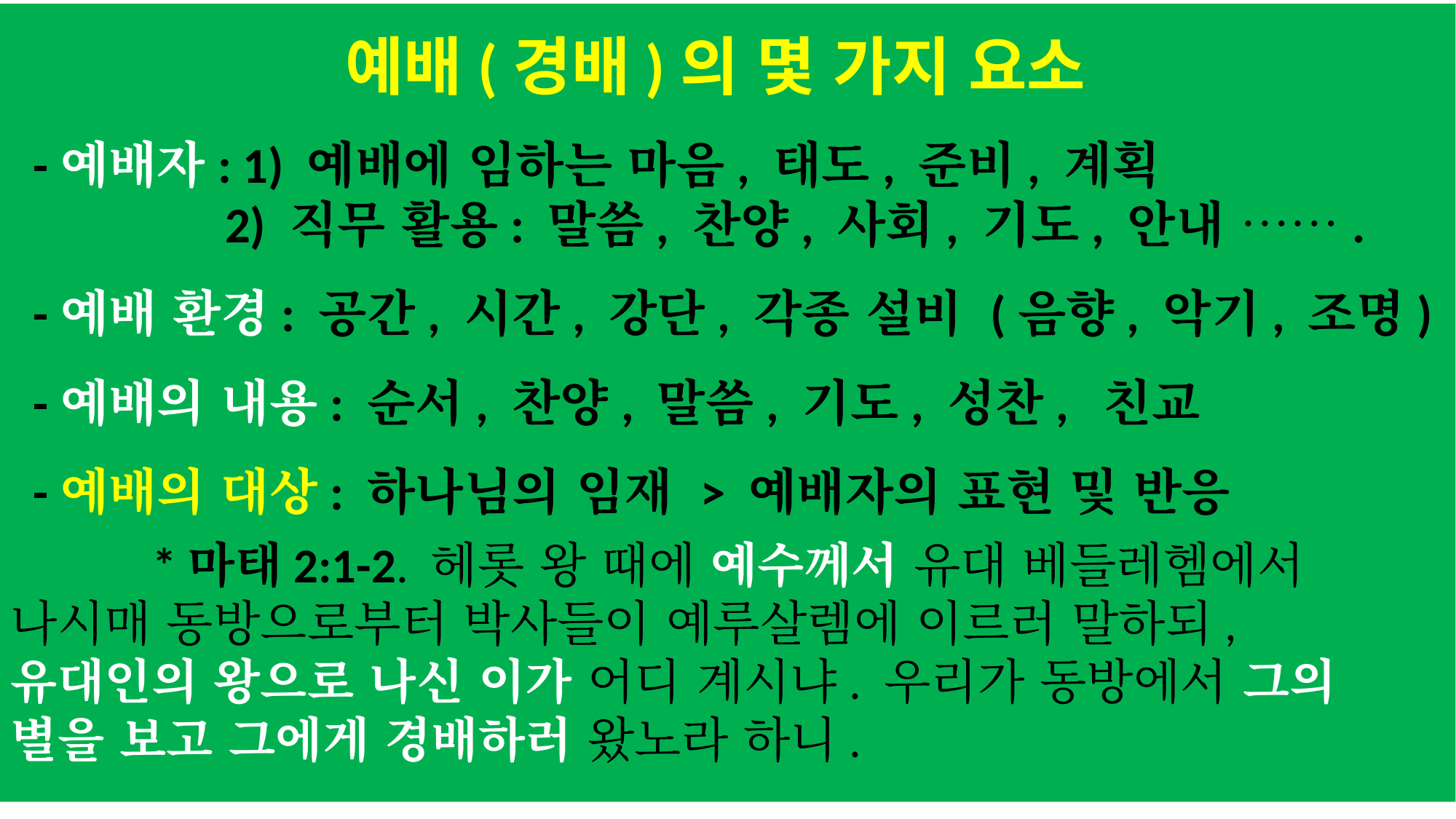

예배(경배)의 몇 가지 요소

  -예배자: 1) 예배에 임하는 마음, 태도, 준비, 계획
                   2) 직무 활용: 말씀, 찬양, 사회, 기도, 안내 …….

  -예배 환경: 공간, 시간, 강단, 각종 설비 (음향, 악기, 조명)

  -예배의 내용: 순서, 찬양, 말씀, 기도, 성찬,  친교

  -예배의 대상: 하나님의 임재 > 예배자의 표현 및 반응

             *마태2:1-2. 헤롯 왕 때에 예수께서 유대 베들레헴에서 나시매 동방으로부터 박사들이 예루살렘에 이르러 말하되, 유대인의 왕으로 나신 이가 어디 계시냐. 우리가 동방에서 그의 별을 보고 그에게 경배하러 왔노라 하니.